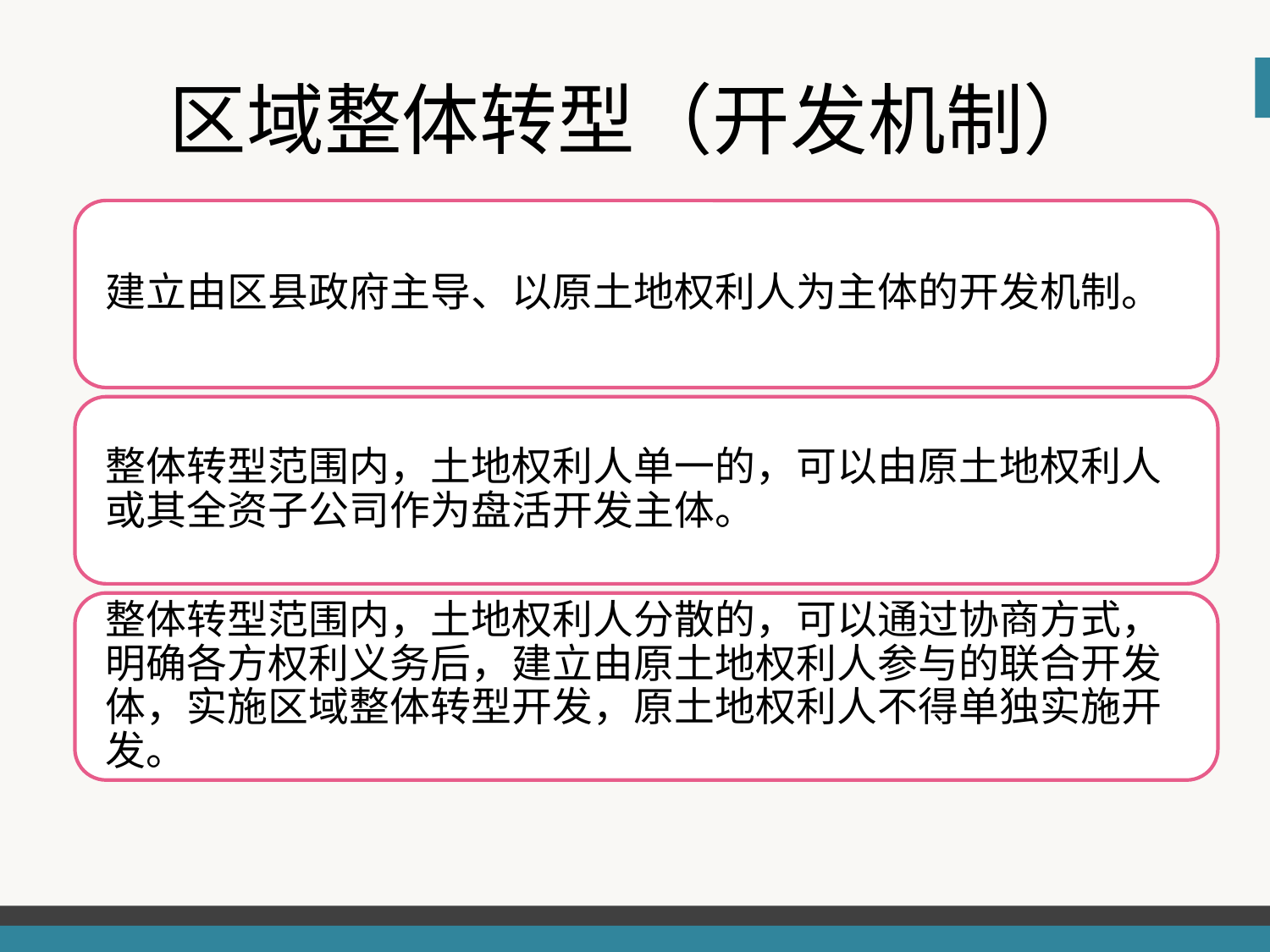

# 区域整体转型（开发机制）
建立由区县政府主导、以原土地权利人为主体的开发机制。
整体转型范围内，土地权利人单一的，可以由原土地权利人或其全资子公司作为盘活开发主体。
整体转型范围内，土地权利人分散的，可以通过协商方式，明确各方权利义务后，建立由原土地权利人参与的联合开发体，实施区域整体转型开发，原土地权利人不得单独实施开发。